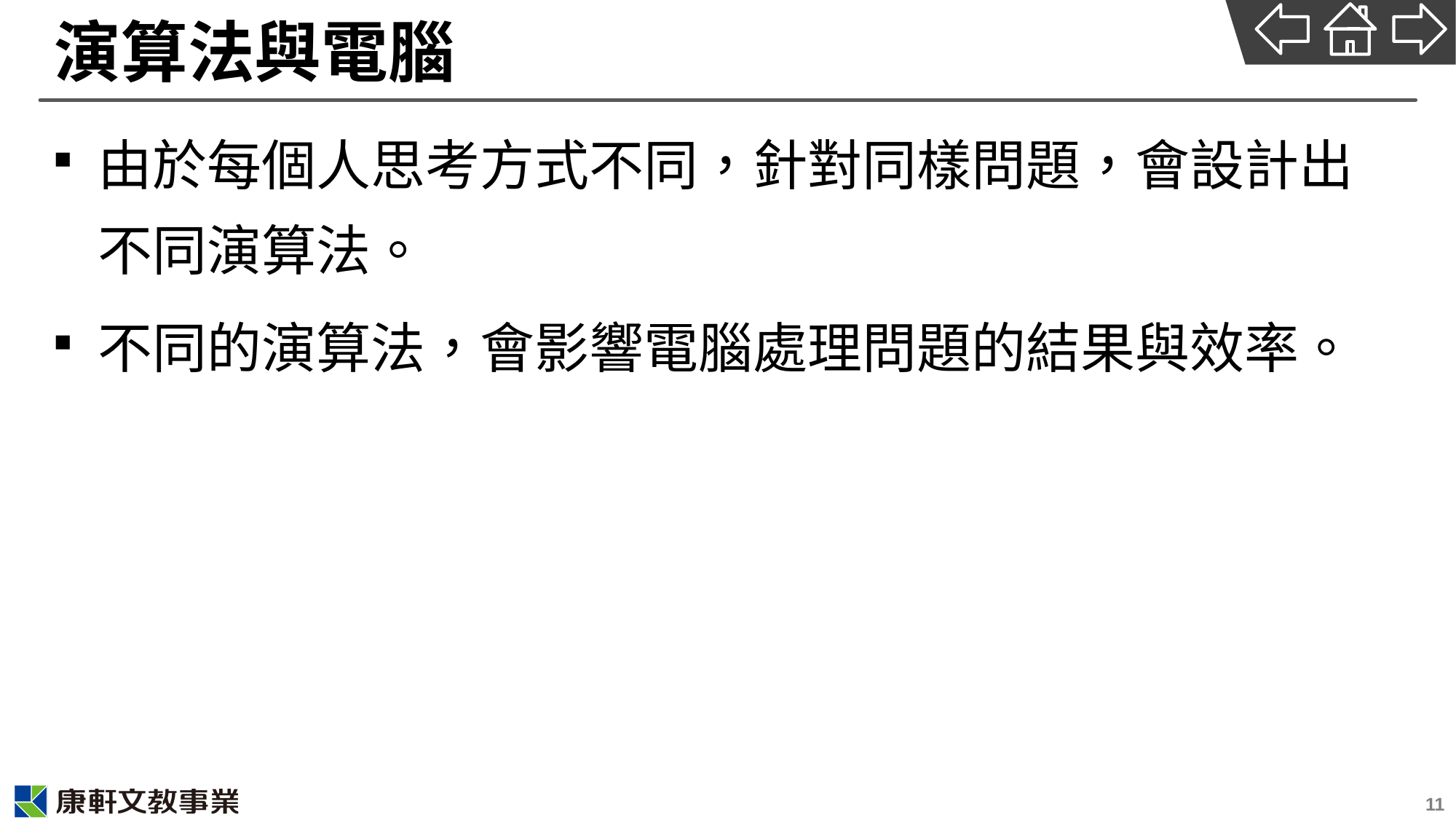

# 演算法與電腦
由於每個人思考方式不同，針對同樣問題，會設計出不同演算法。
不同的演算法，會影響電腦處理問題的結果與效率。
11